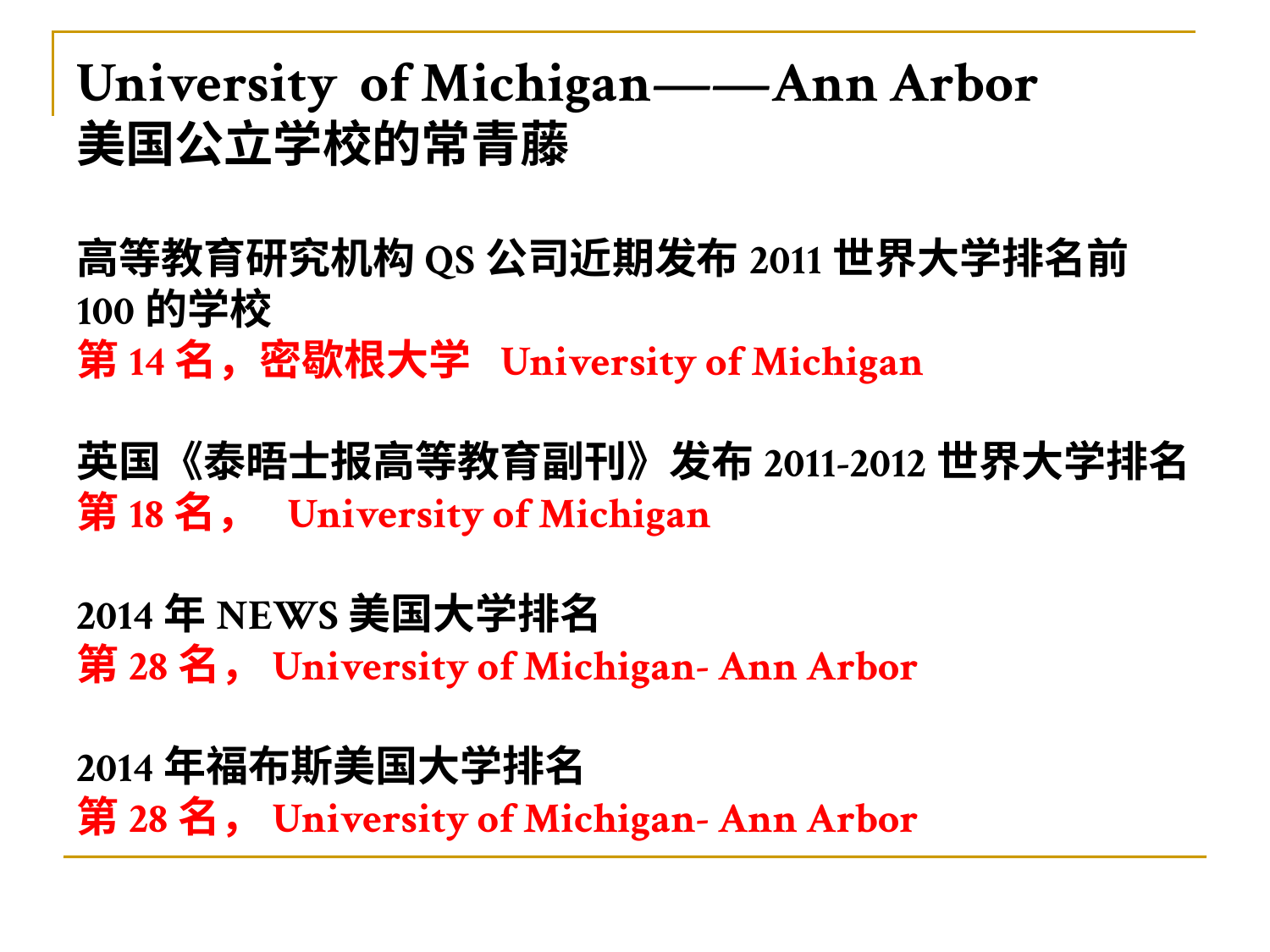

# University  of Michigan——Ann Arbor 美国公立学校的常青藤 高等教育研究机构QS公司近期发布2011世界大学排名前100的学校 第14名，密歇根大学  University of Michigan 英国《泰晤士报高等教育副刊》发布2011-2012世界大学排名 第18名，  University of Michigan  2014年NEWS美国大学排名 第28名，University of Michigan- Ann Arbor 2014年福布斯美国大学排名 第28名，University of Michigan- Ann Arbor